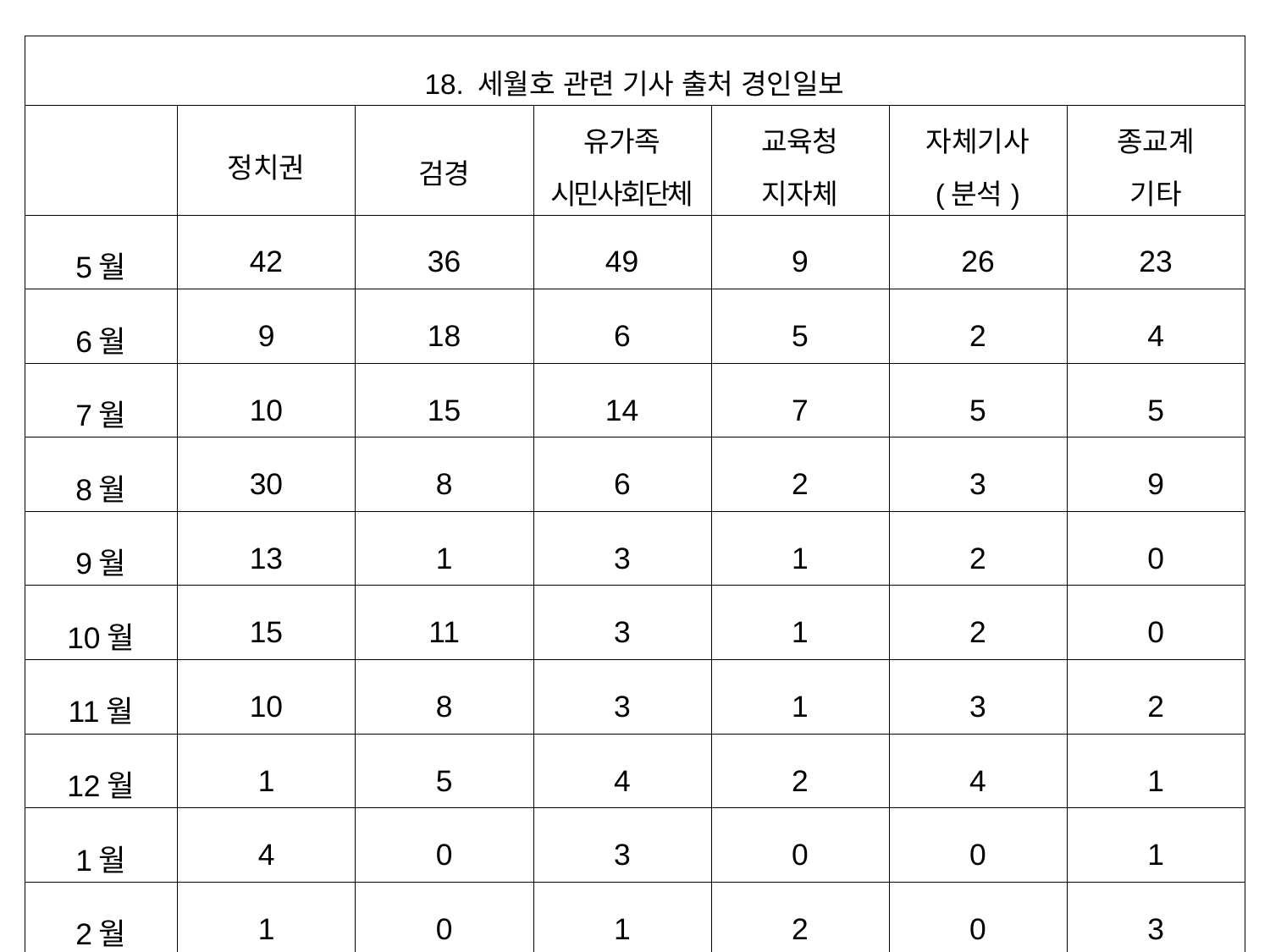

| 18. 세월호 관련 기사 출처 경인일보 |  |  |  |  |  |  |
| --- | --- | --- | --- | --- | --- | --- |
|  | 정치권 | 검경 | 유가족 시민사회단체 | 교육청 지자체 | 자체기사 (분석) | 종교계 기타 |
| 5월 | 42 | 36 | 49 | 9 | 26 | 23 |
| 6월 | 9 | 18 | 6 | 5 | 2 | 4 |
| 7월 | 10 | 15 | 14 | 7 | 5 | 5 |
| 8월 | 30 | 8 | 6 | 2 | 3 | 9 |
| 9월 | 13 | 1 | 3 | 1 | 2 | 0 |
| 10월 | 15 | 11 | 3 | 1 | 2 | 0 |
| 11월 | 10 | 8 | 3 | 1 | 3 | 2 |
| 12월 | 1 | 5 | 4 | 2 | 4 | 1 |
| 1월 | 4 | 0 | 3 | 0 | 0 | 1 |
| 2월 | 1 | 0 | 1 | 2 | 0 | 3 |
| 3월 | 2 | 1 | 2 | 1 | 1 | 1 |
| 총수 | 137 | 103 | 94 | 31 | 48 | 49 |